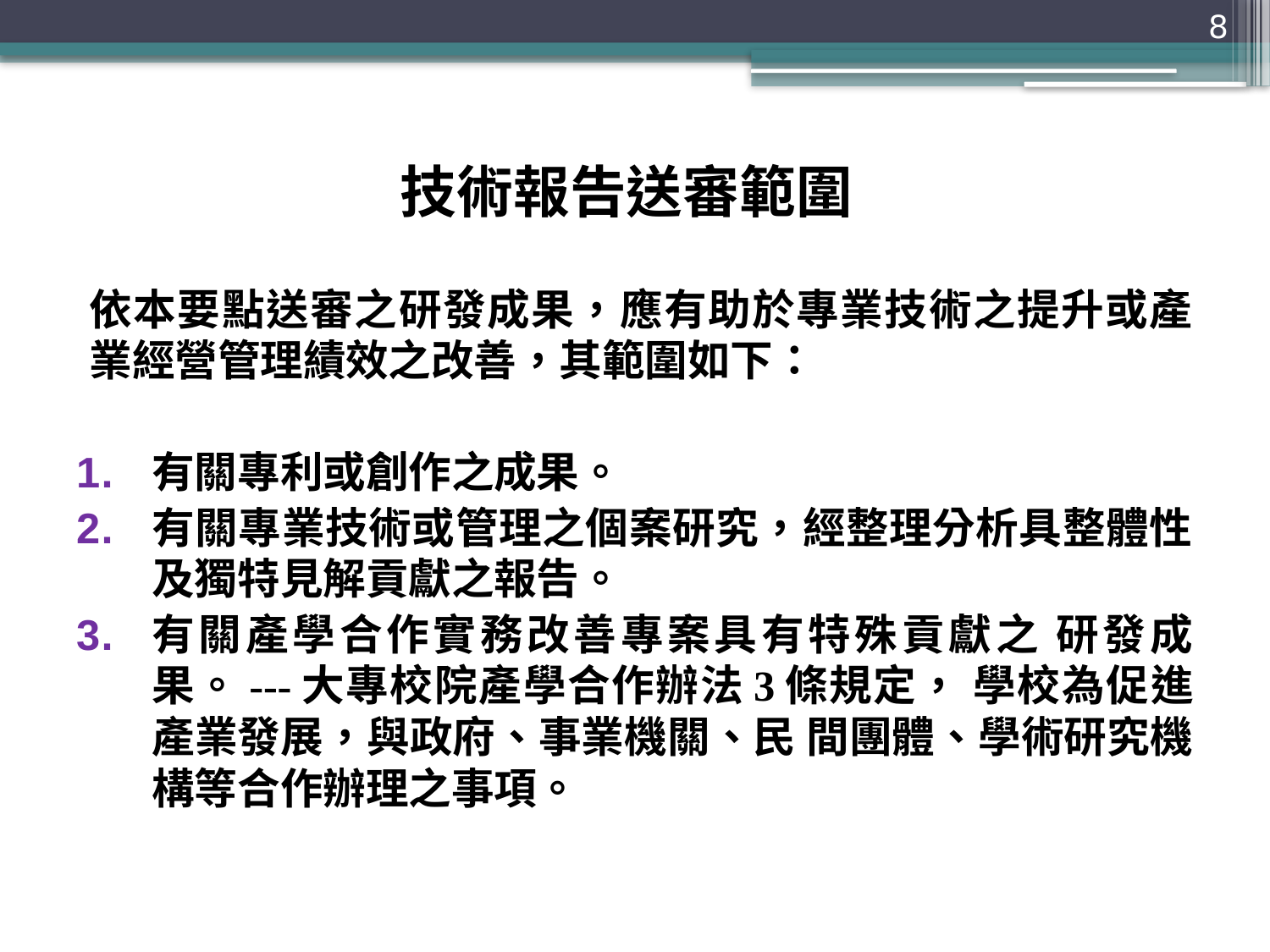

8
# 技術報告送審範圍
依本要點送審之研發成果，應有助於專業技術之提升或產業經營管理績效之改善，其範圍如下：

有關專利或創作之成果。
有關專業技術或管理之個案研究，經整理分析具整體性及獨特見解貢獻之報告。
有關產學合作實務改善專案具有特殊貢獻之 研發成果。---大專校院產學合作辦法3條規定， 學校為促進產業發展，與政府、事業機關、民 間團體、學術研究機構等合作辦理之事項。